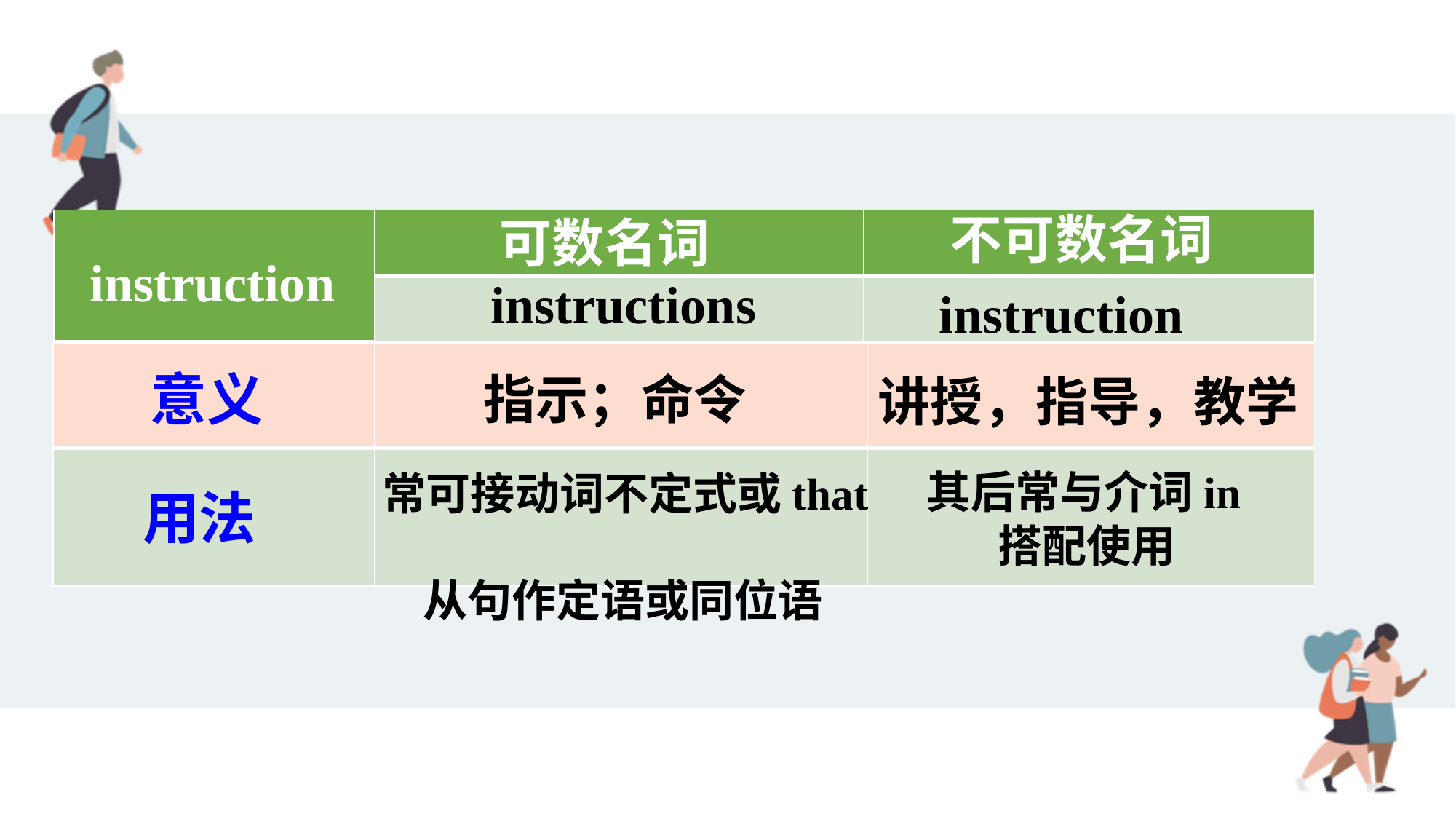

不可数名词
可数名词
|  |  |  |
| --- | --- | --- |
|  |  |  |
instruction
instructions
instruction
|  |  |  |
| --- | --- | --- |
|  |  |  |
意义
指示；命令
讲授，指导，教学
其后常与介词in
      搭配使用
常可接动词不定式或that
   从句作定语或同位语
用法